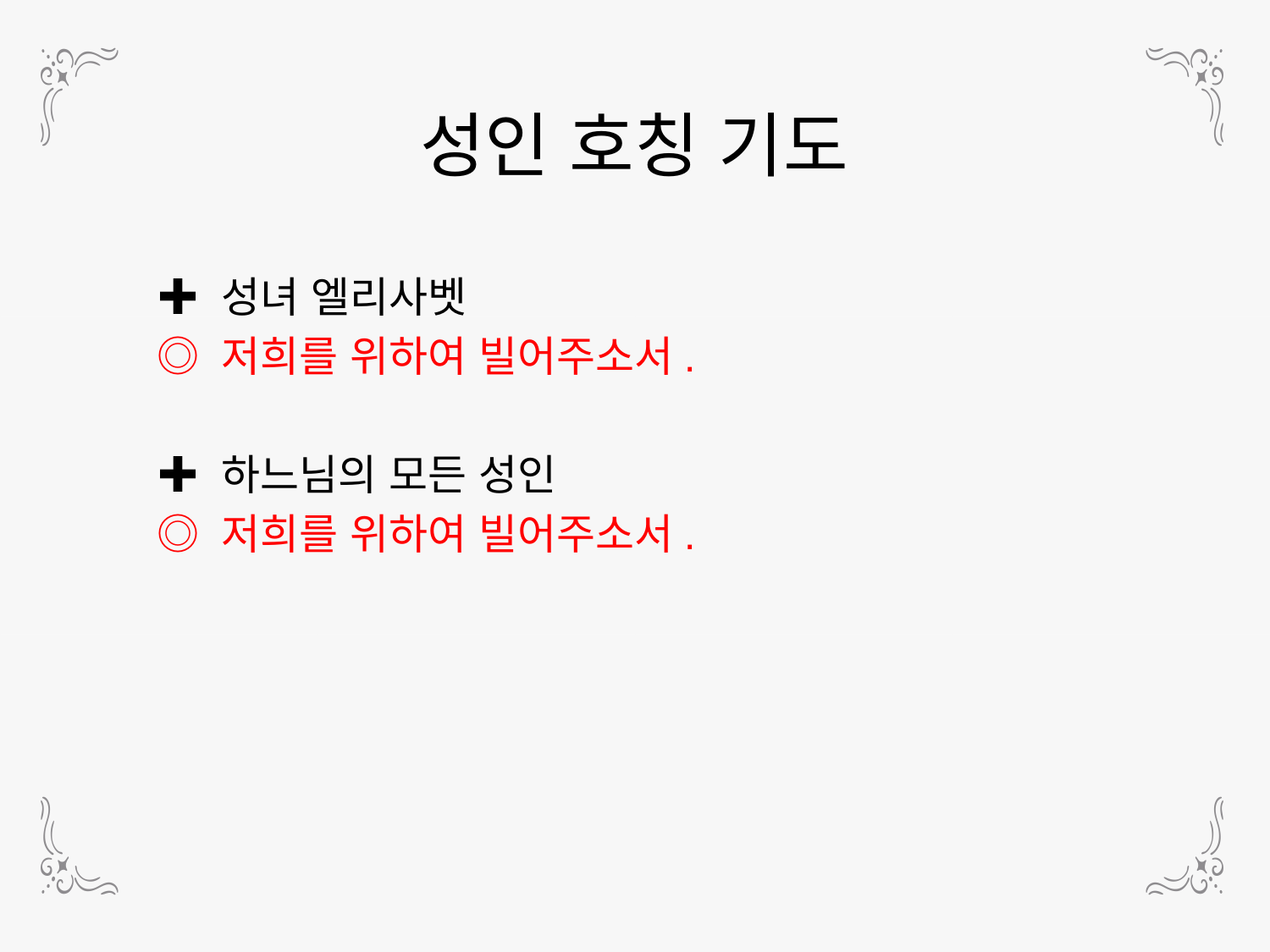

성인 호칭 기도

✚ 성녀 엘리사벳
◎ 저희를 위하여 빌어주소서.

✚ 하느님의 모든 성인
◎ 저희를 위하여 빌어주소서.